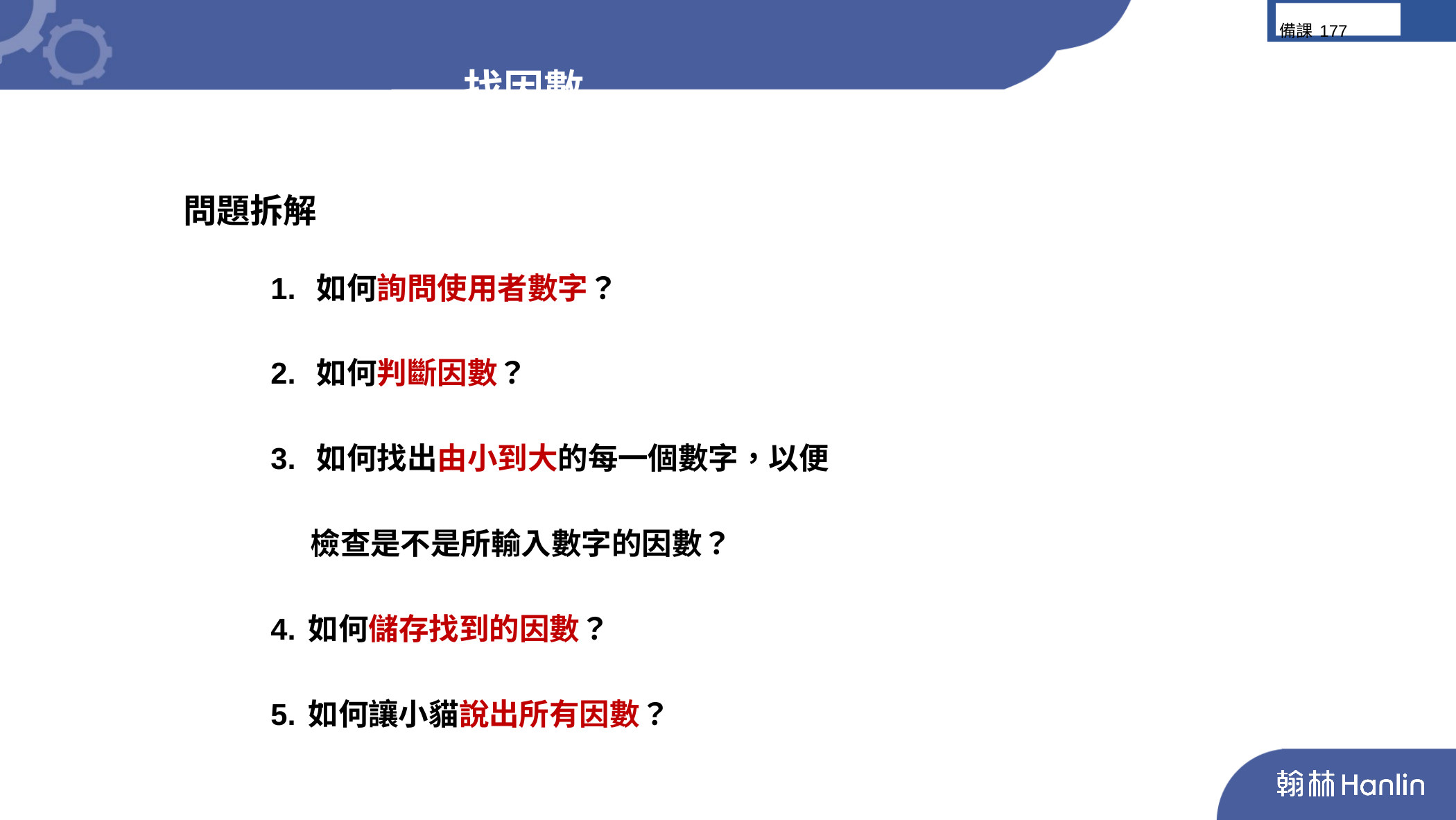

備課177

找因數
問題拆解
1. 如何詢問使用者數字？
2. 如何判斷因數？
3. 如何找出由小到大的每一個數字，以便
    檢查是不是所輸入數字的因數？
4.如何儲存找到的因數？
5.如何讓小貓說出所有因數？